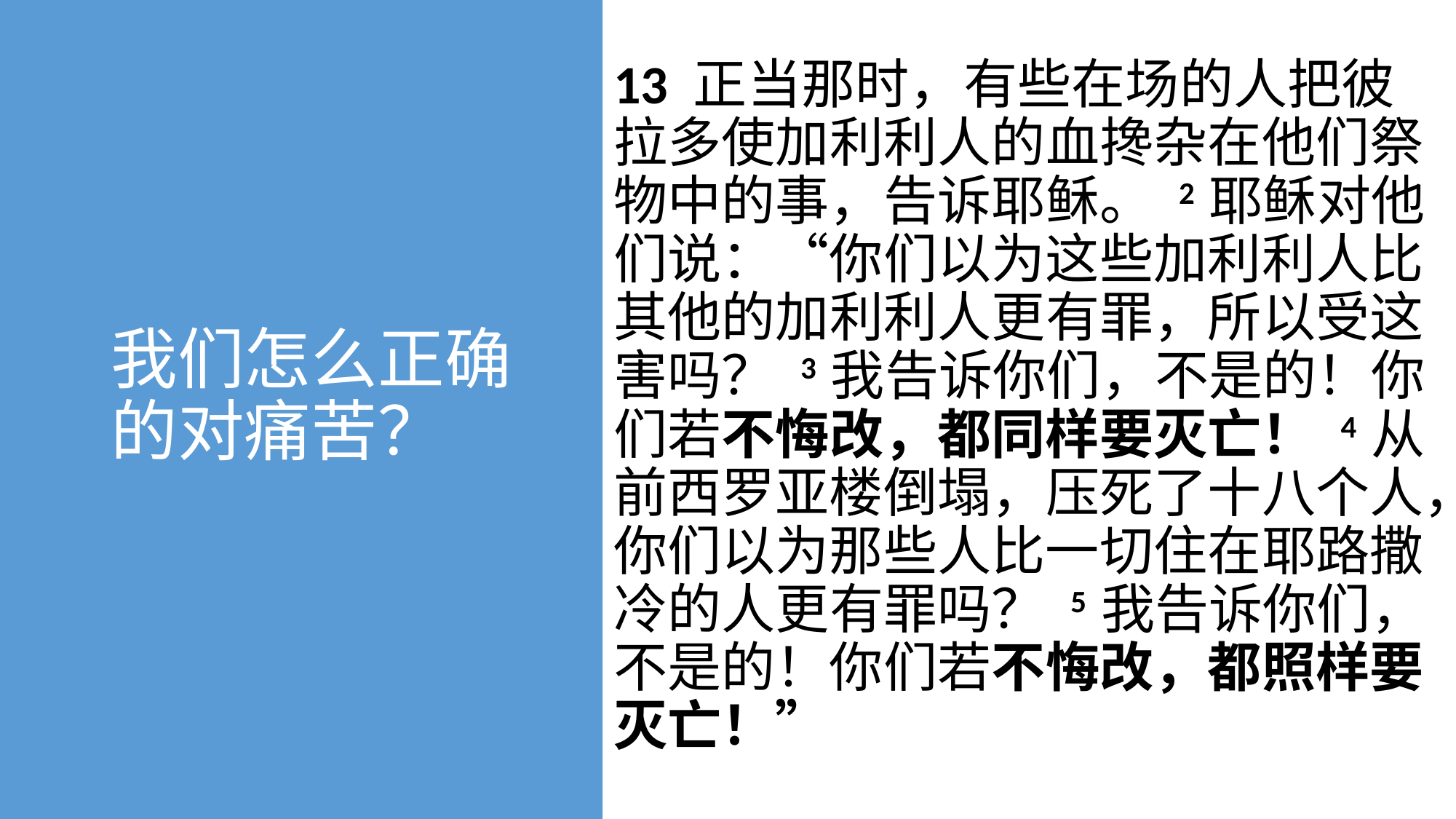

13 正当那时，有些在场的人把彼拉多使加利利人的血搀杂在他们祭物中的事，告诉耶稣。 2 耶稣对他们说：“你们以为这些加利利人比其他的加利利人更有罪，所以受这害吗？ 3 我告诉你们，不是的！你们若不悔改，都同样要灭亡！ 4 从前西罗亚楼倒塌，压死了十八个人，你们以为那些人比一切住在耶路撒冷的人更有罪吗？ 5 我告诉你们，不是的！你们若不悔改，都照样要灭亡！”
# 我们怎么正确的对痛苦？